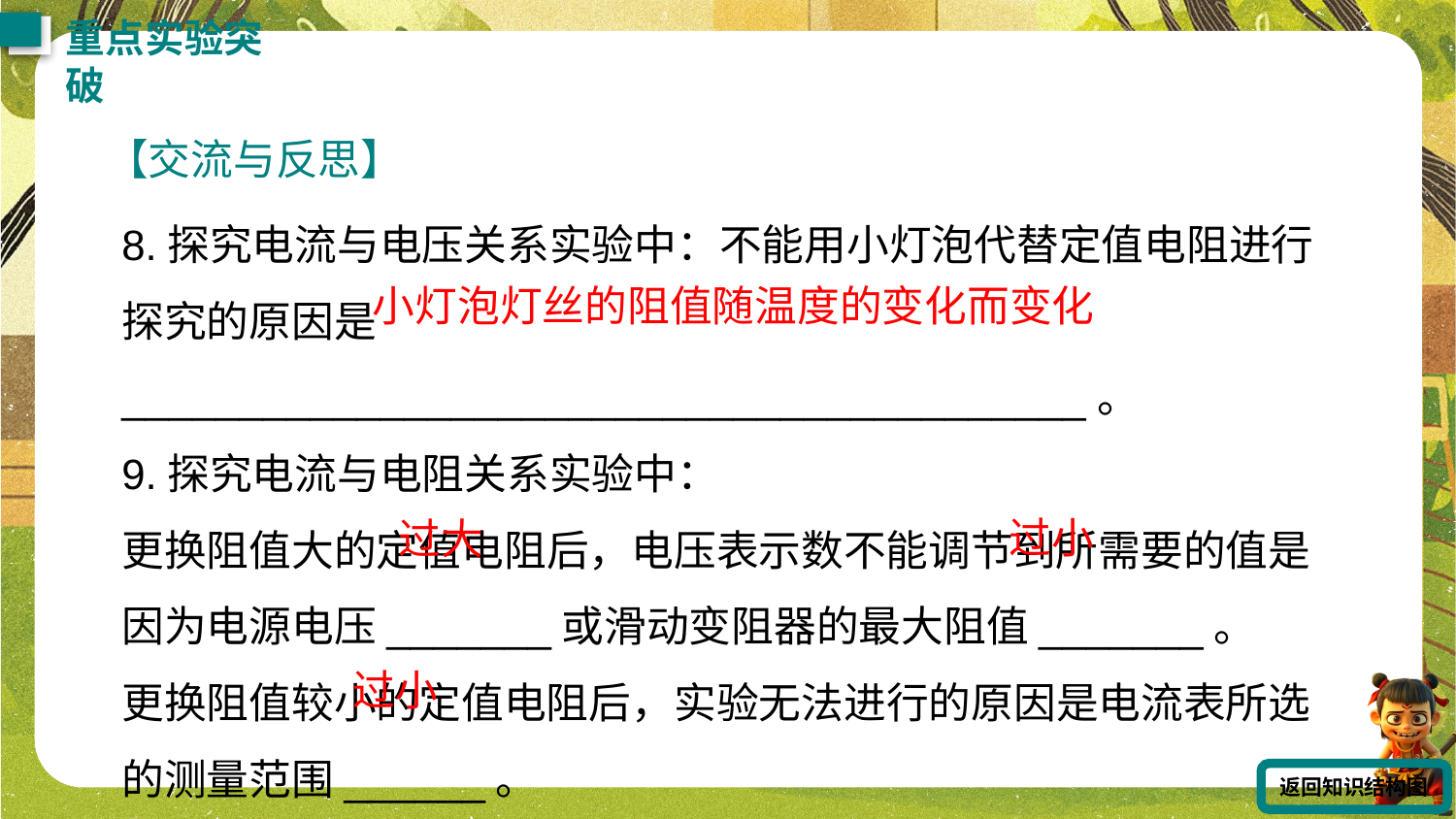

重点实验突破

【交流与反思】
8.探究电流与电压关系实验中：不能用小灯泡代替定值电阻进行探究的原因是_________________________________________。
9.探究电流与电阻关系实验中：
更换阻值大的定值电阻后，电压表示数不能调节到所需要的值是因为电源电压_______或滑动变阻器的最大阻值_______。
更换阻值较小的定值电阻后，实验无法进行的原因是电流表所选的测量范围______。
小灯泡灯丝的阻值随温度的变化而变化
过小
过大
过小
返回知识结构图